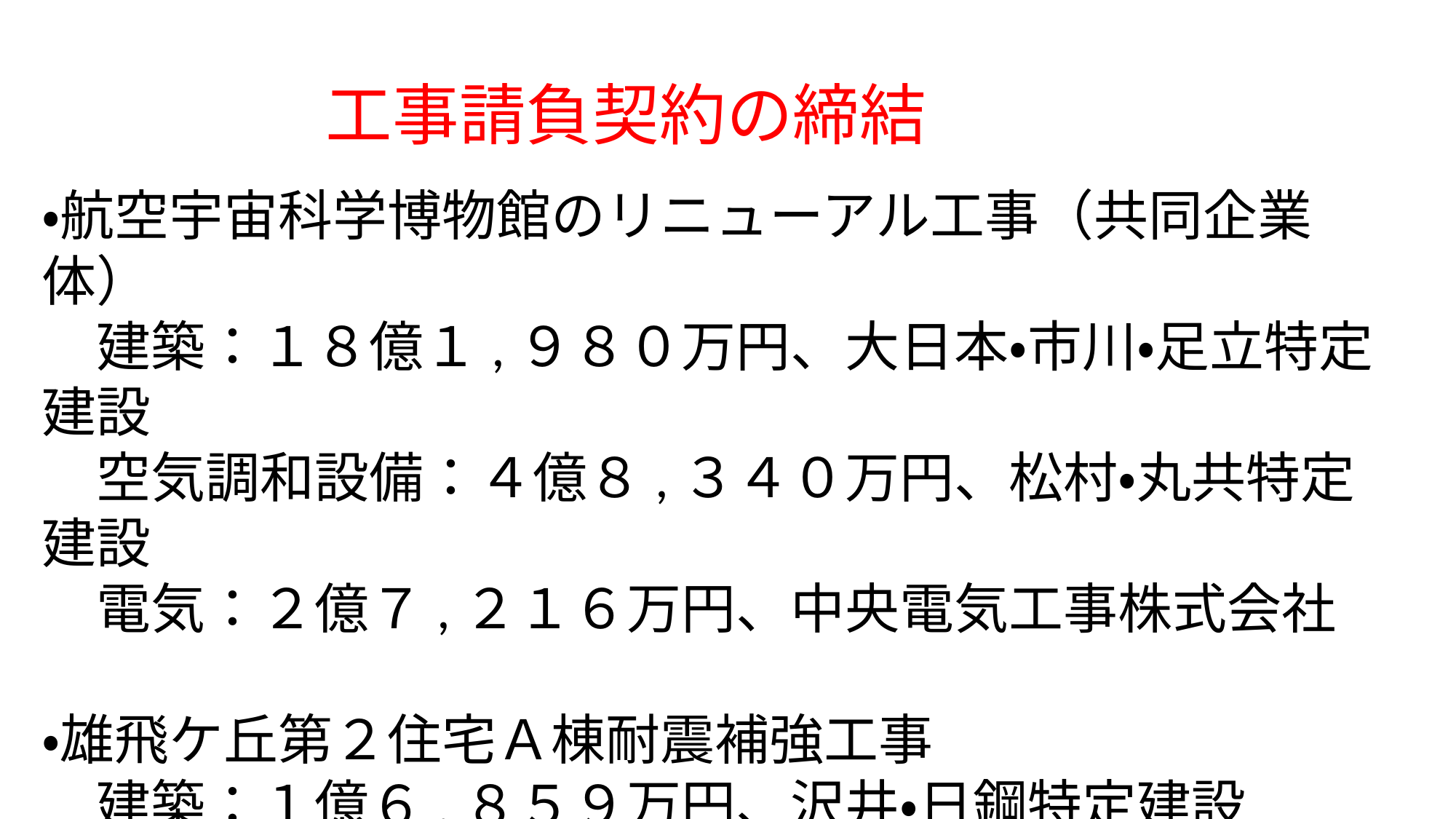

工事請負契約の締結
・航空宇宙科学博物館のリニューアル工事（共同企業体）
　建築：１８億１,９８０万円、大日本・市川・足立特定建設
　空気調和設備：４億８,３４０万円、松村・丸共特定建設
　電気：２億７,２１６万円、中央電気工事株式会社

・雄飛ケ丘第２住宅Ａ棟耐震補強工事
　建築：１億６,８５９万円、沢井・日鋼特定建設